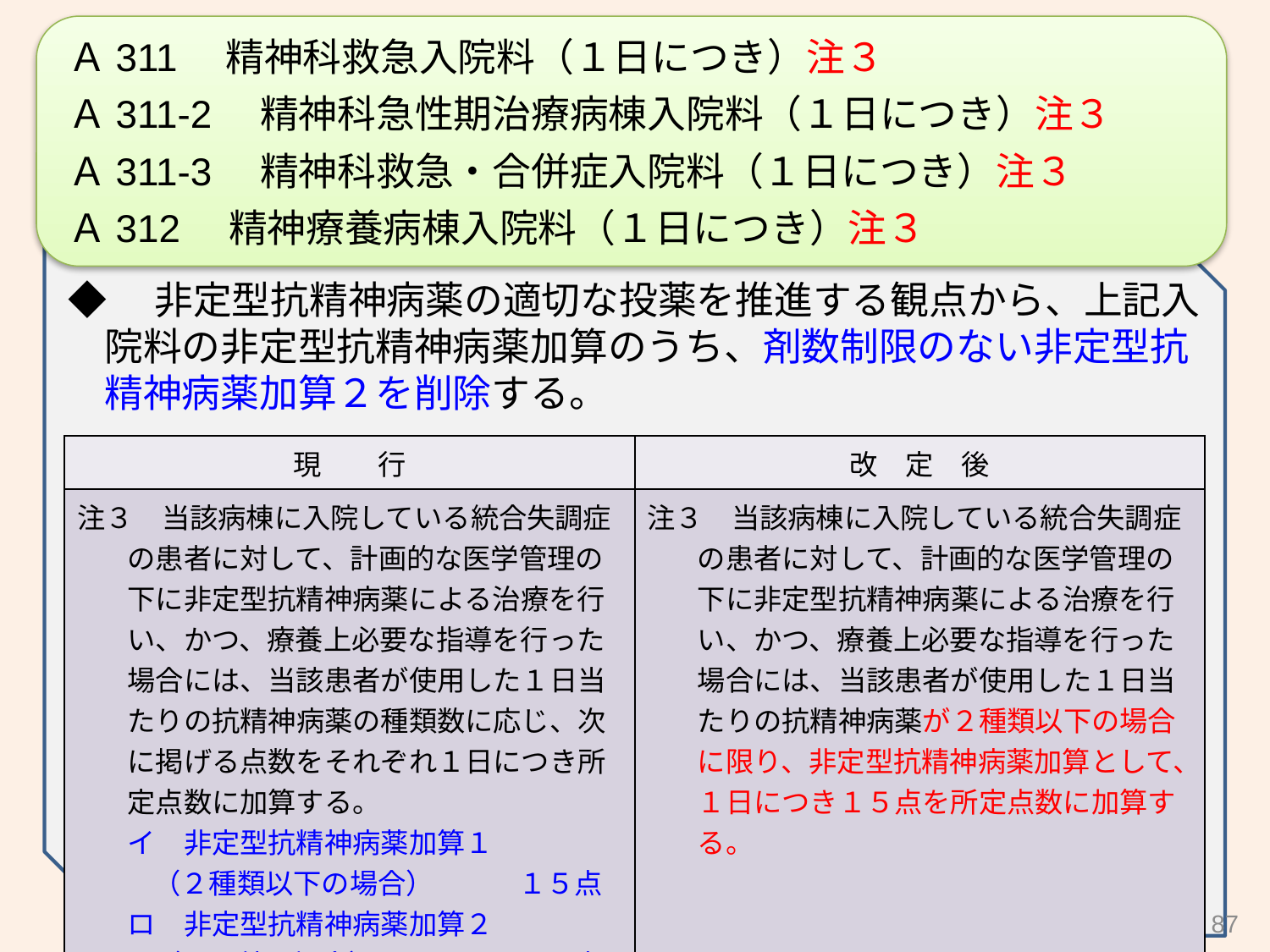

Ａ311　精神科救急入院料（１日につき）注３
Ａ311-2　精神科急性期治療病棟入院料（１日につき）注３
Ａ311-3　精神科救急・合併症入院料（１日につき）注３
Ａ312　精神療養病棟入院料（１日につき）注３

◆　非定型抗精神病薬の適切な投薬を推進する観点から、上記入院料の非定型抗精神病薬加算のうち、剤数制限のない非定型抗精神病薬加算２を削除する。

| 現　　行 | 改　定　後 |
| --- | --- |
| 注３　当該病棟に入院している統合失調症の患者に対して、計画的な医学管理の下に非定型抗精神病薬による治療を行い、かつ、療養上必要な指導を行った場合には、当該患者が使用した１日当たりの抗精神病薬の種類数に応じ、次に掲げる点数をそれぞれ１日につき所定点数に加算する。 イ　非定型抗精神病薬加算１ （２種類以下の場合）　　　１５点 ロ　非定型抗精神病薬加算２ （イ以外の場合）　　　　　１０点 | 注３　当該病棟に入院している統合失調症の患者に対して、計画的な医学管理の下に非定型抗精神病薬による治療を行い、かつ、療養上必要な指導を行った場合には、当該患者が使用した１日当たりの抗精神病薬が２種類以下の場合に限り、非定型抗精神病薬加算として、１日につき１５点を所定点数に加算する。 |
87